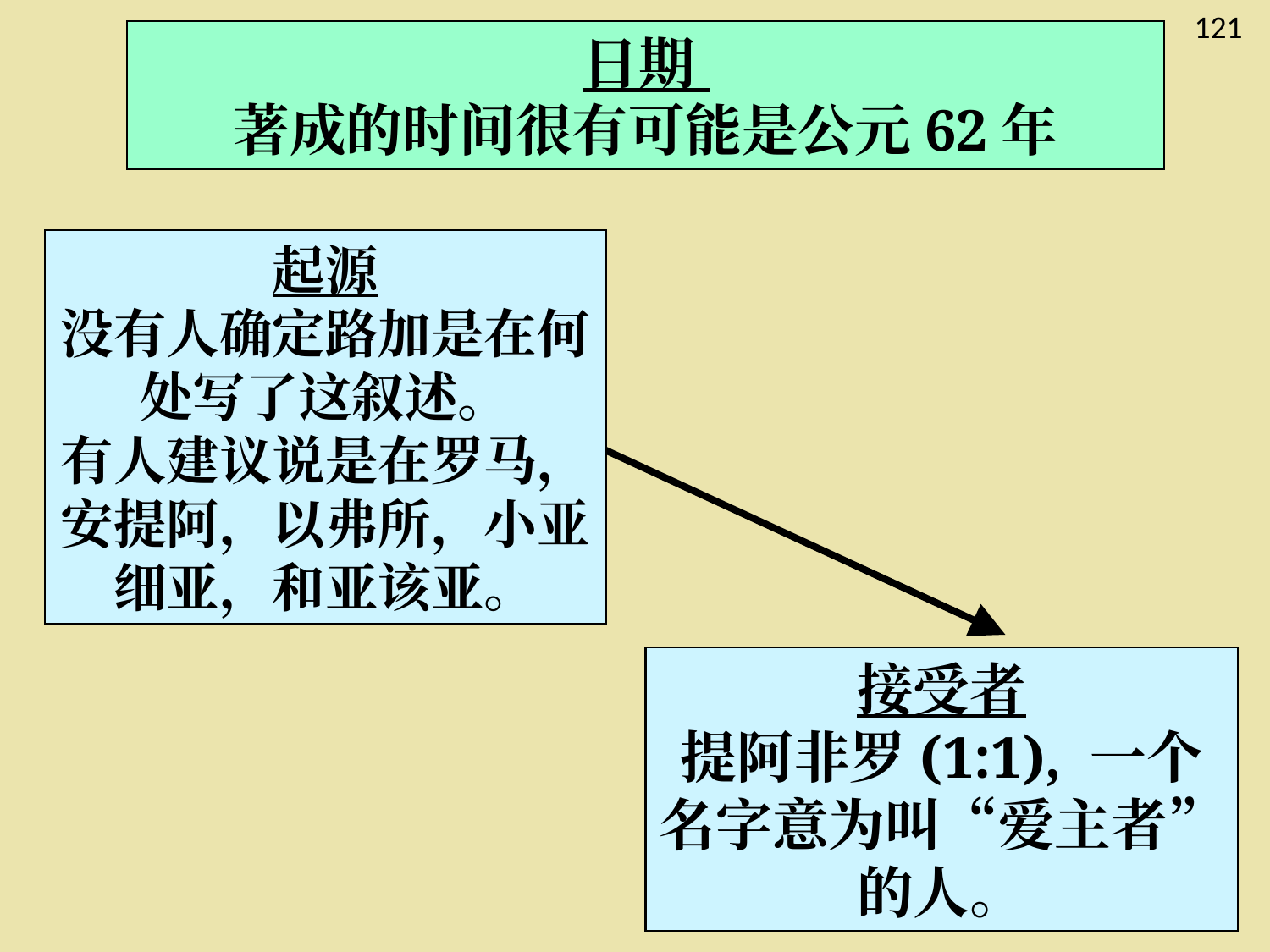

121
日期
著成的时间很有可能是公元62年
日期, 来源, 接受者
起源
没有人确定路加是在何处写了这叙述。
有人建议说是在罗马， 安提阿，以弗所，小亚细亚，和亚该亚。

接受者
提阿非罗(1:1), 一个名字意为叫“爱主者”的人。